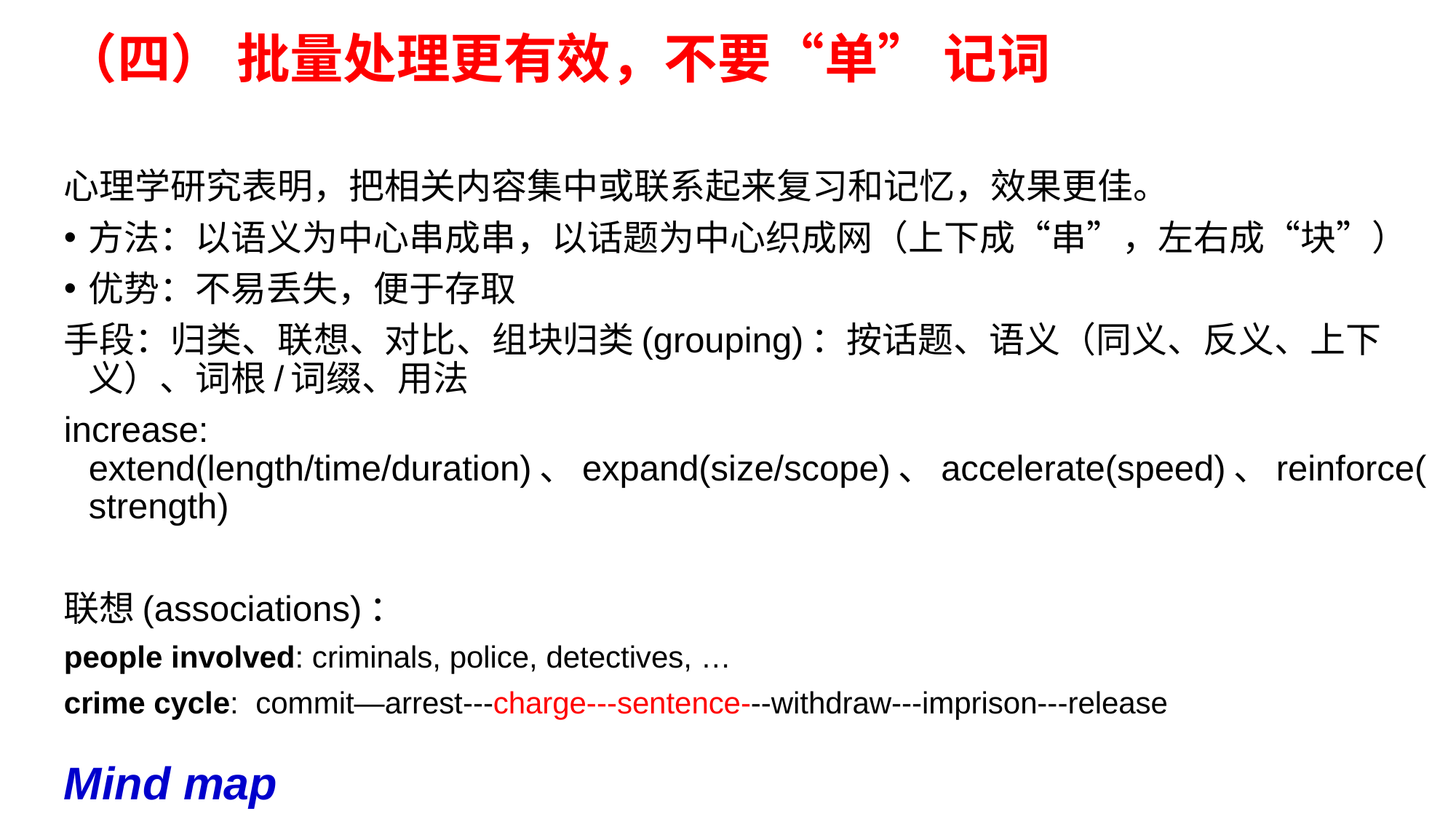

（四） 批量处理更有效，不要“单” 记词

心理学研究表明，把相关内容集中或联系起来复习和记忆，效果更佳。
方法：以语义为中心串成串，以话题为中心织成网（上下成“串”，左右成“块”）
优势：不易丢失，便于存取
手段：归类、联想、对比、组块归类(grouping)：按话题、语义（同义、反义、上下义）、词根/词缀、用法
increase: extend(length/time/duration)、expand(size/scope)、accelerate(speed)、reinforce(strength)

联想(associations)：
people involved: criminals, police, detectives, …
crime cycle:  commit—arrest---charge---sentence---withdraw---imprison---release

Mind map